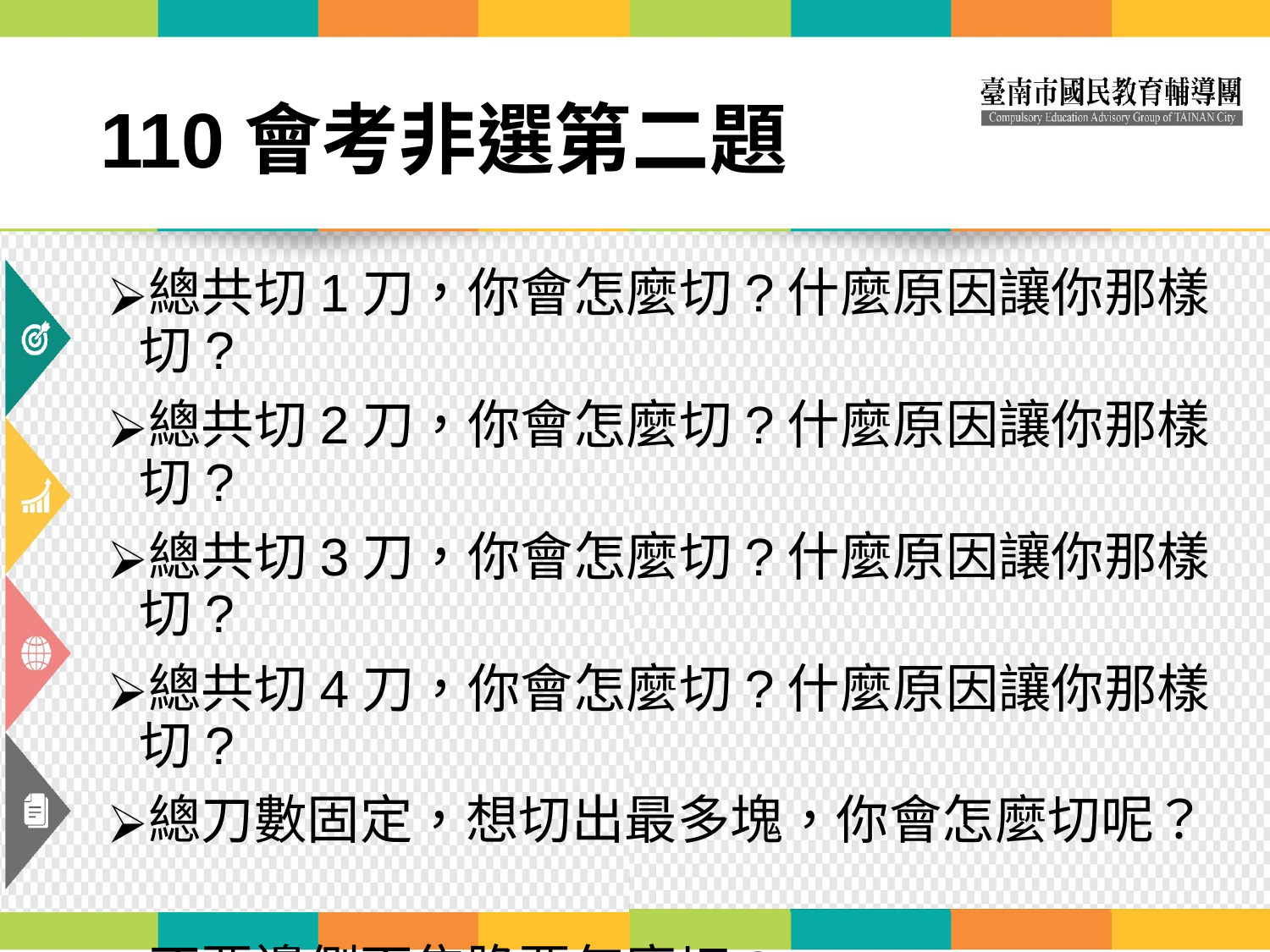

# 110會考非選第二題
總共切1刀，你會怎麼切?什麼原因讓你那樣切?
總共切2刀，你會怎麼切?什麼原因讓你那樣切?
總共切3刀，你會怎麼切?什麼原因讓你那樣切?
總共切4刀，你會怎麼切?什麼原因讓你那樣切?
總刀數固定，想切出最多塊，你會怎麼切呢？

不要邊側面焦脆要怎麼切?